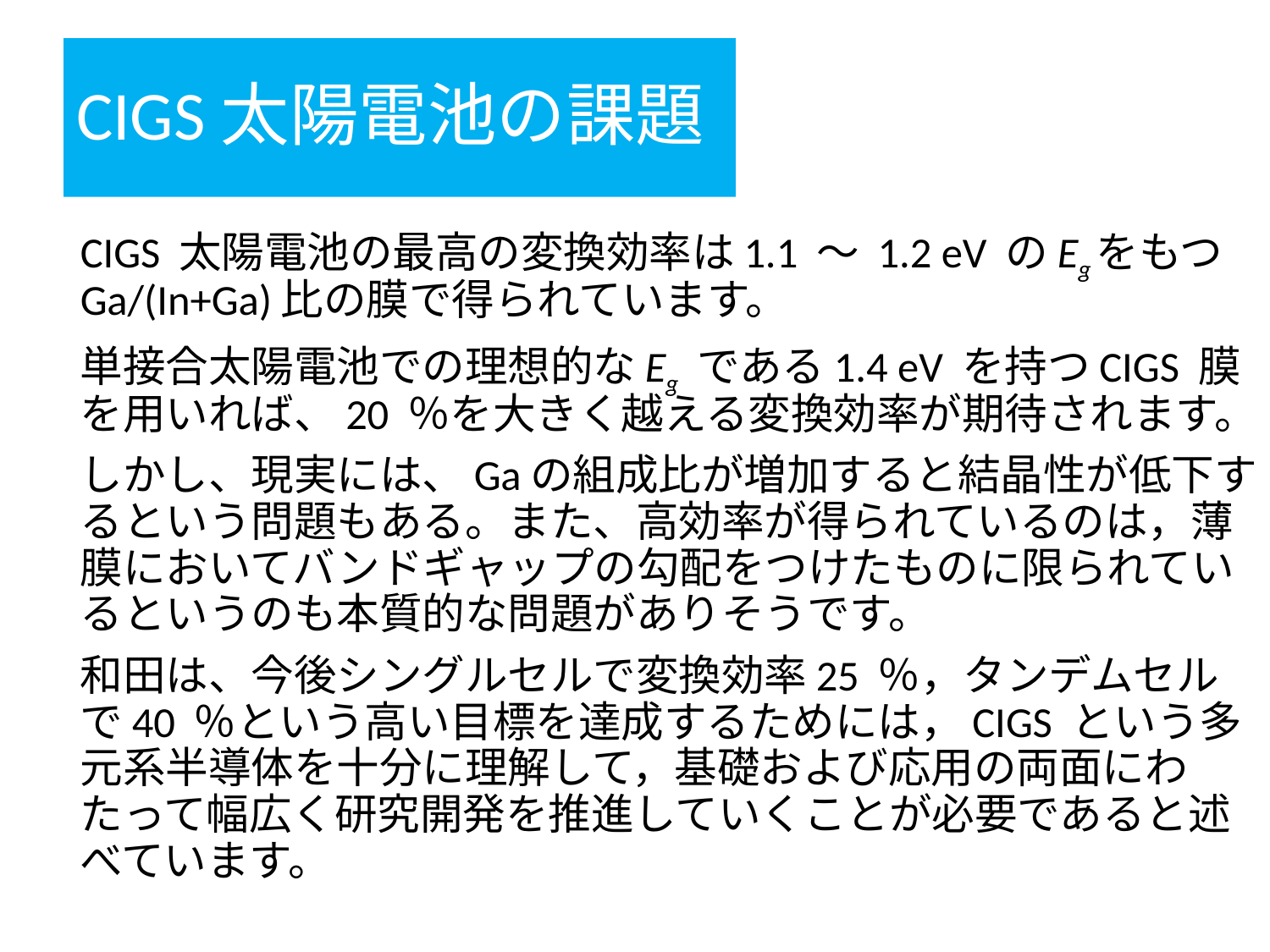

# CIGS太陽電池の課題
CIGS 太陽電池の最高の変換効率は1.1 ～ 1.2 eV のEgをもつGa/(In+Ga)比の膜で得られています。
単接合太陽電池での理想的なEg である1.4 eV を持つCIGS 膜を用いれば、20 ％を大きく越える変換効率が期待されます。
しかし、現実には、Gaの組成比が増加すると結晶性が低下するという問題もある。また、高効率が得られているのは，薄膜においてバンドギャップの勾配をつけたものに限られているというのも本質的な問題がありそうです。
和田は、今後シングルセルで変換効率25 ％，タンデムセルで40 ％という高い目標を達成するためには，CIGS という多元系半導体を十分に理解して，基礎および応用の両面にわたって幅広く研究開発を推進していくことが必要であると述べています。